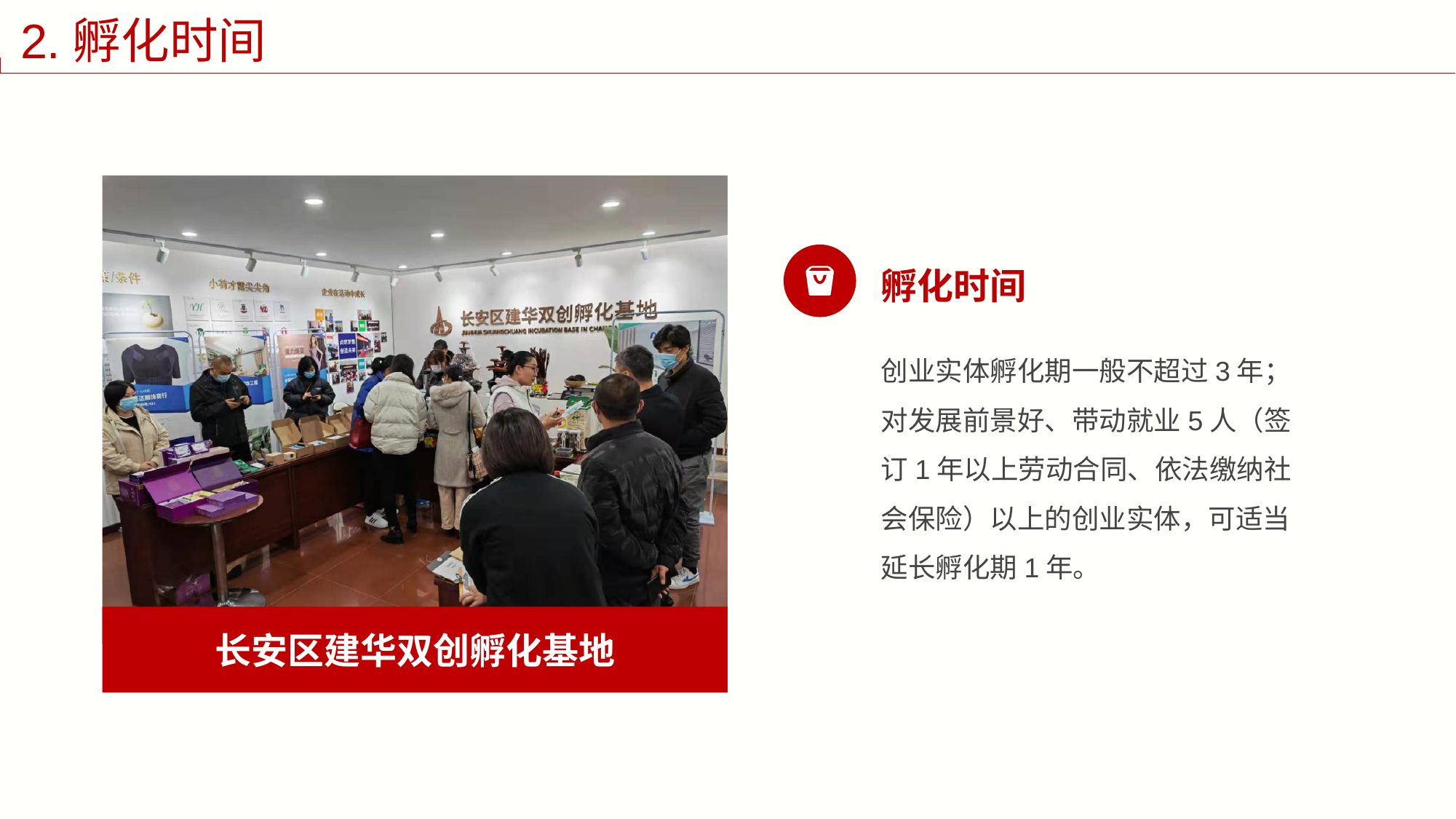

2.孵化时间

孵化时间

创业实体孵化期一般不超过3年；对发展前景好、带动就业5人（签订1年以上劳动合同、依法缴纳社会保险）以上的创业实体，可适当延长孵化期1年。
长安区建华双创孵化基地